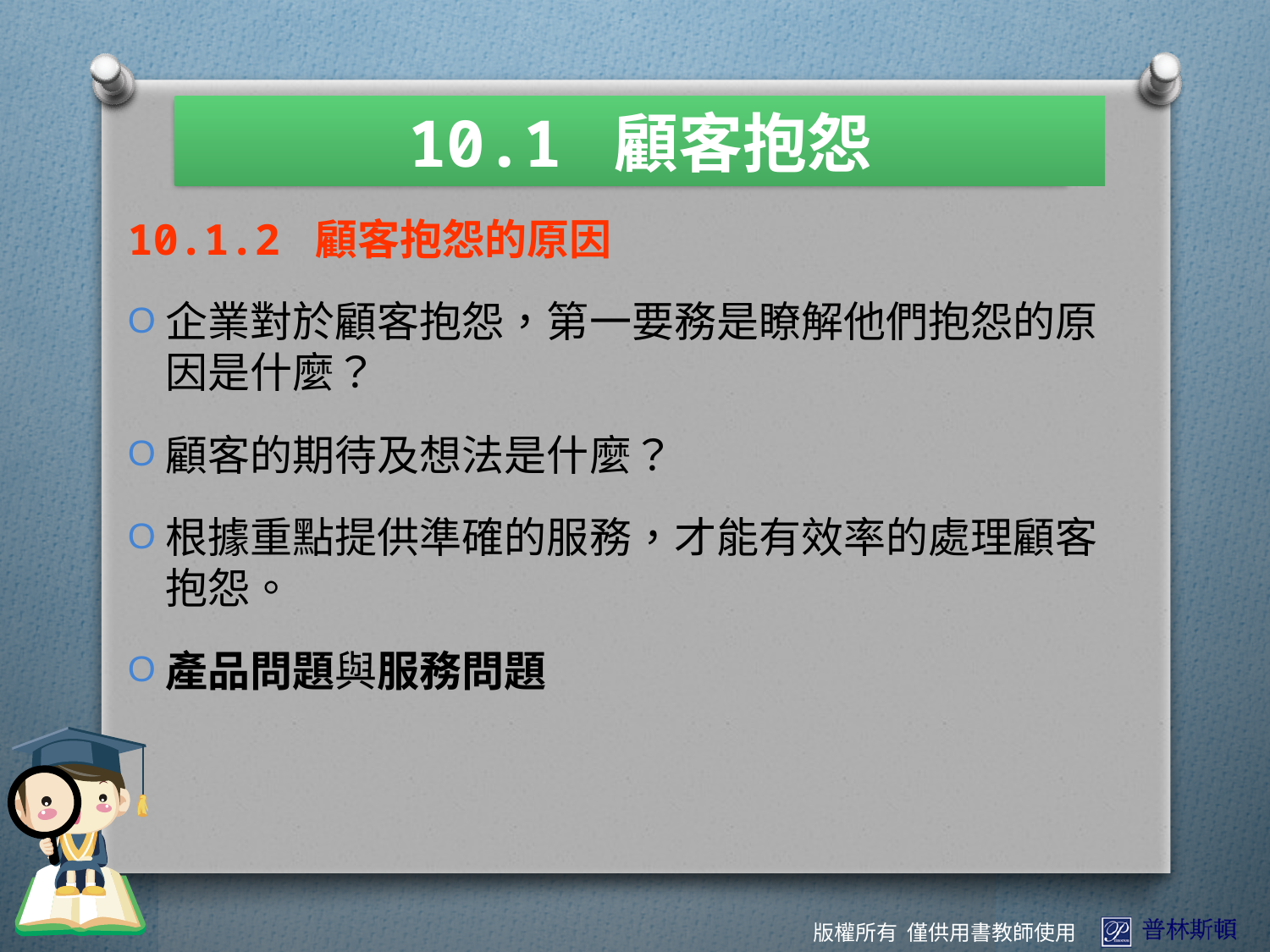

10.1 顧客抱怨
10.1.2 顧客抱怨的原因
企業對於顧客抱怨，第一要務是瞭解他們抱怨的原因是什麼？
顧客的期待及想法是什麼？
根據重點提供準確的服務，才能有效率的處理顧客抱怨。
產品問題與服務問題